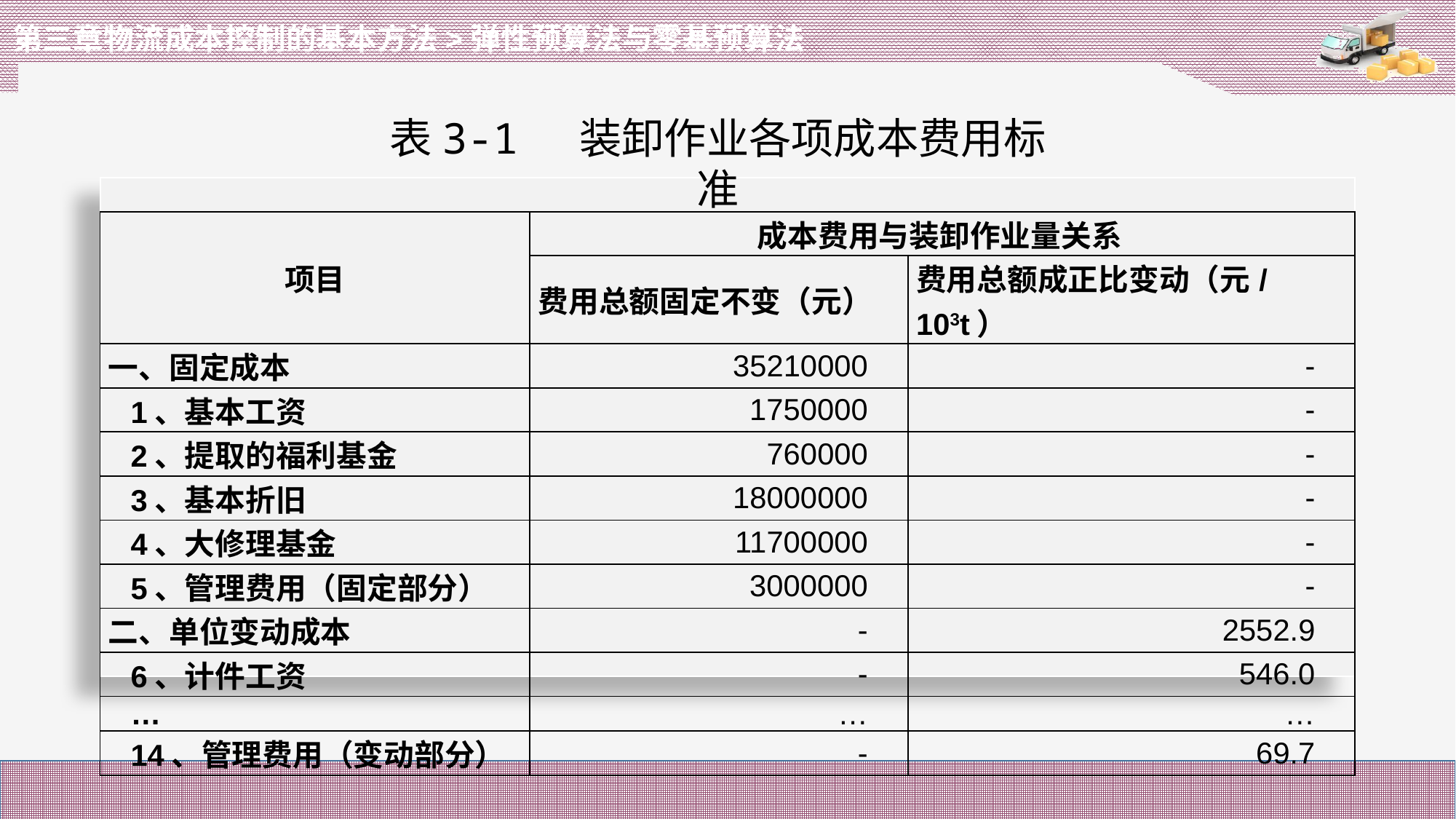

第三章物流成本控制的基本方法>弹性预算法与零基预算法
表3-1  装卸作业各项成本费用标准

| 项目 | 成本费用与装卸作业量关系 |  |
| --- | --- | --- |
|  | 费用总额固定不变（元） | 费用总额成正比变动（元/103t） |
| 一、固定成本 | 35210000 | - |
| 1、基本工资 | 1750000 | - |
| 2、提取的福利基金 | 760000 | - |
| 3、基本折旧 | 18000000 | - |
| 4、大修理基金 | 11700000 | - |
| 5、管理费用（固定部分） | 3000000 | - |
| 二、单位变动成本 | - | 2552.9 |
| 6、计件工资 | - | 546.0 |
| … | … | … |
| 14、管理费用（变动部分） | - | 69.7 |